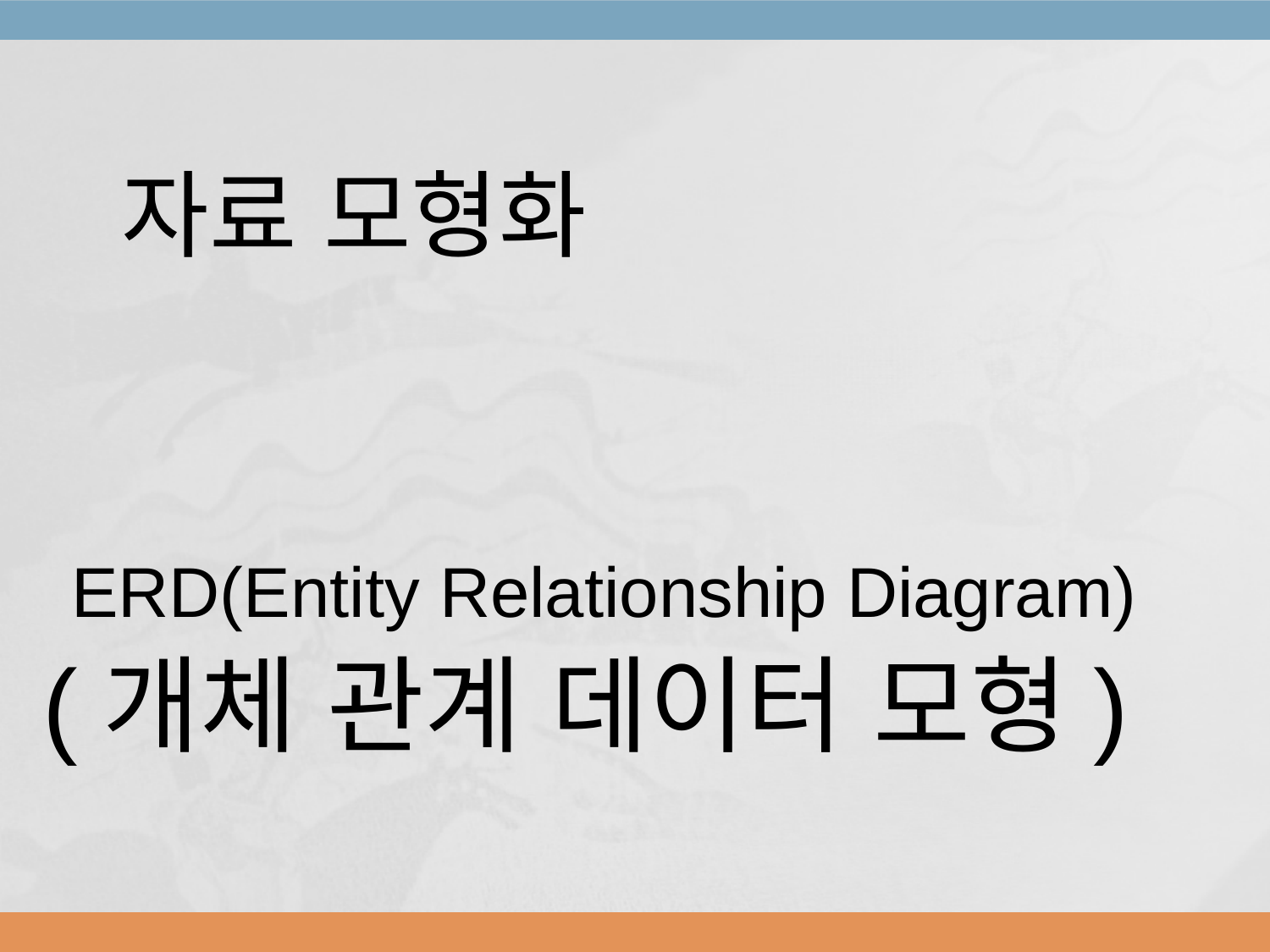

자료 모형화
 ERD(Entity Relationship Diagram)
(개체 관계 데이터 모형)